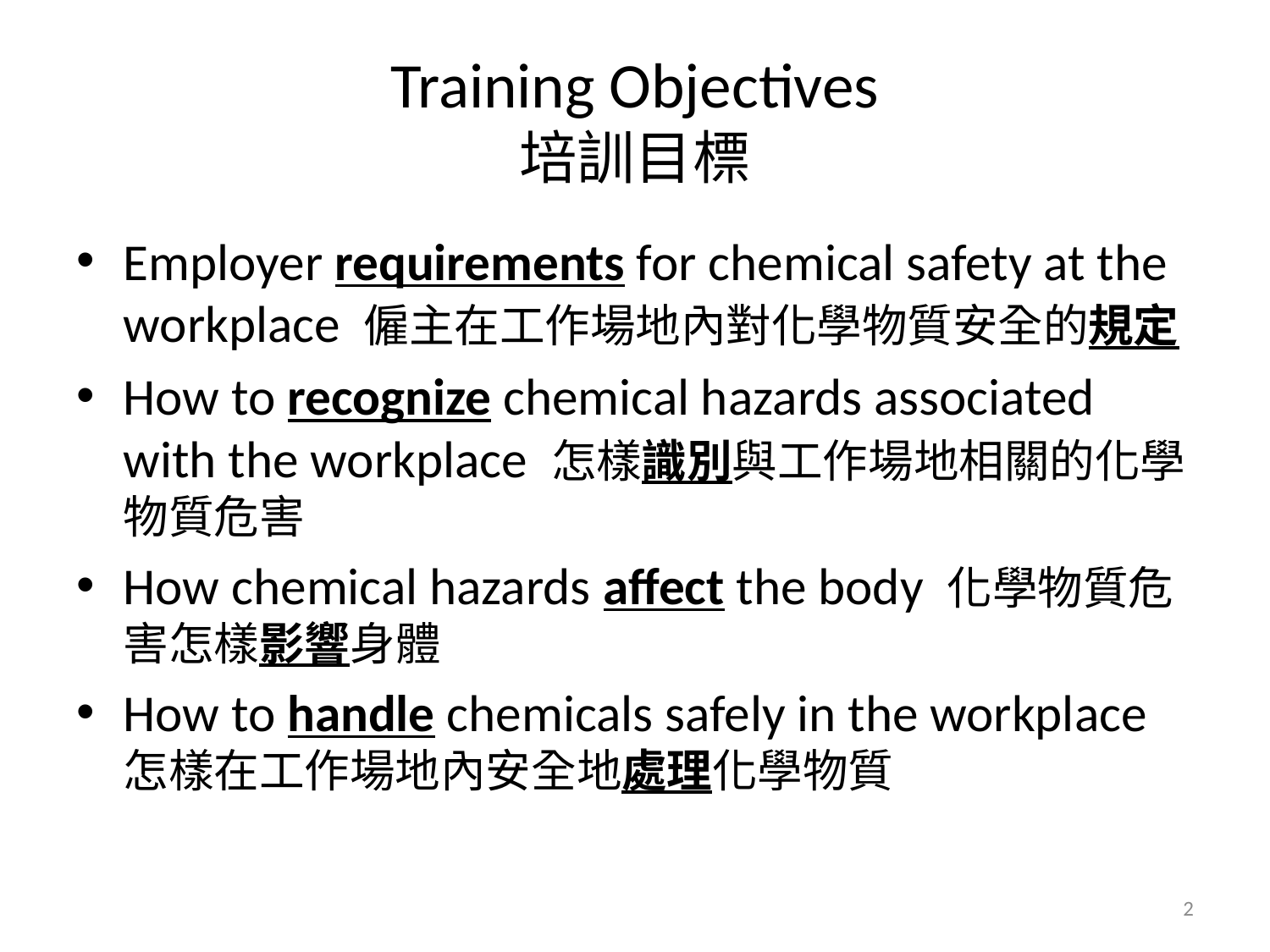

# Training Objectives 培訓目標
Employer requirements for chemical safety at the workplace 僱主在工作場地內對化學物質安全的規定
How to recognize chemical hazards associated with the workplace 怎樣識別與工作場地相關的化學物質危害
How chemical hazards affect the body 化學物質危害怎樣影響身體
How to handle chemicals safely in the workplace怎樣在工作場地內安全地處理化學物質

2